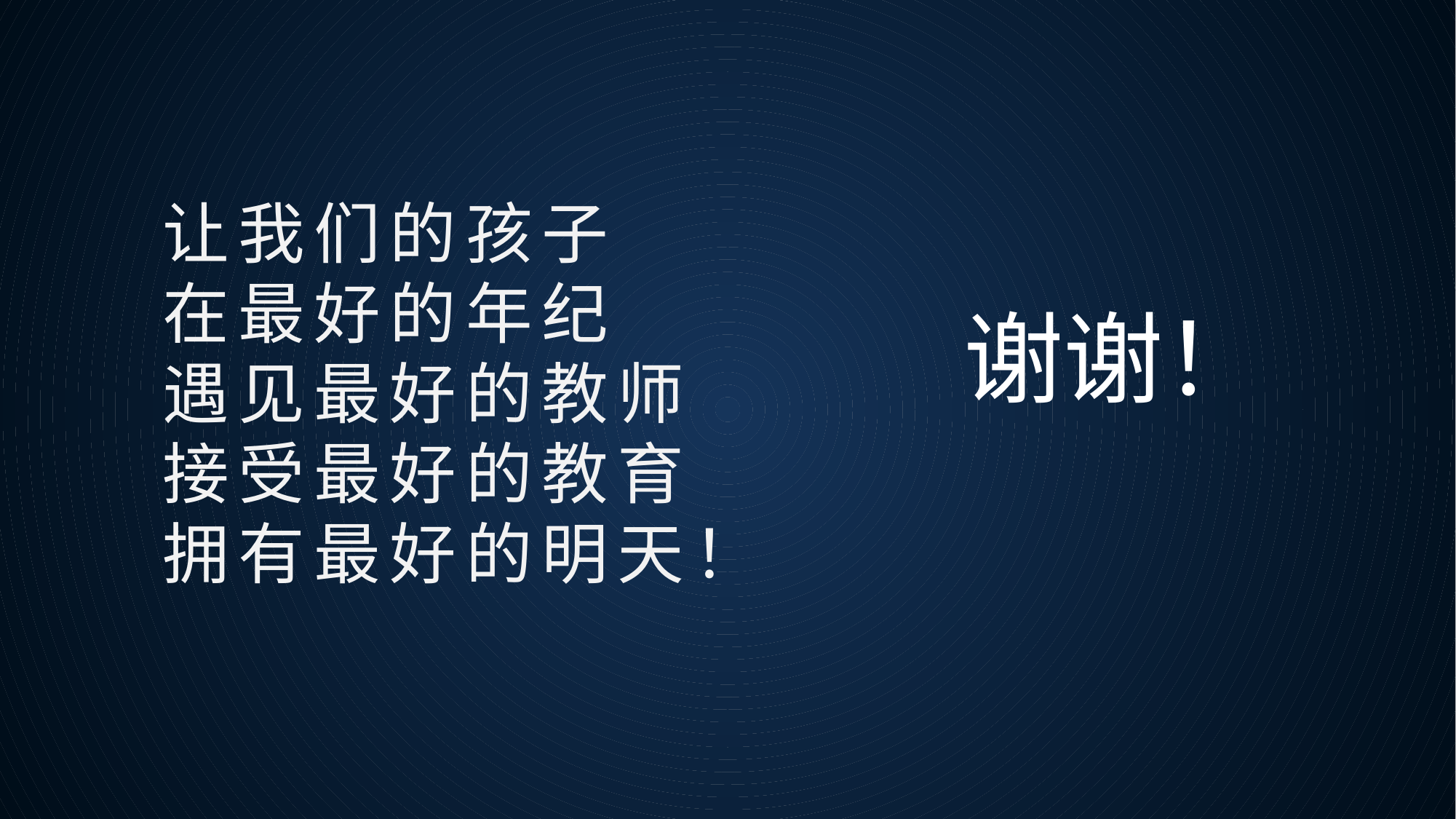

#
让我们的孩子
在最好的年纪
遇见最好的教师
接受最好的教育
拥有最好的明天！
谢谢！